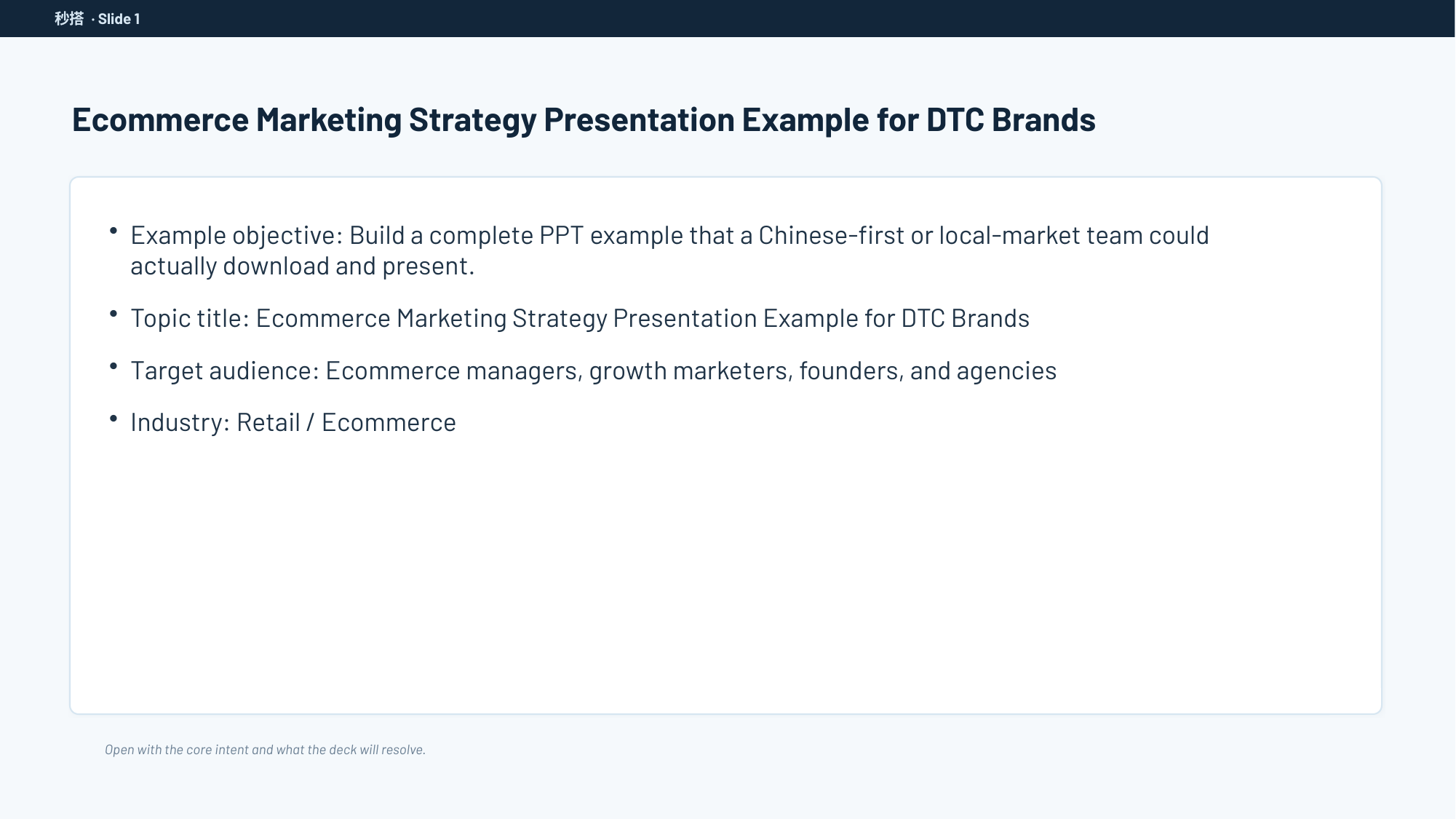

秒搭 · Slide 1
Ecommerce Marketing Strategy Presentation Example for DTC Brands

Example objective: Build a complete PPT example that a Chinese-first or local-market team could actually download and present.
Topic title: Ecommerce Marketing Strategy Presentation Example for DTC Brands
Target audience: Ecommerce managers, growth marketers, founders, and agencies
Industry: Retail / Ecommerce
Open with the core intent and what the deck will resolve.